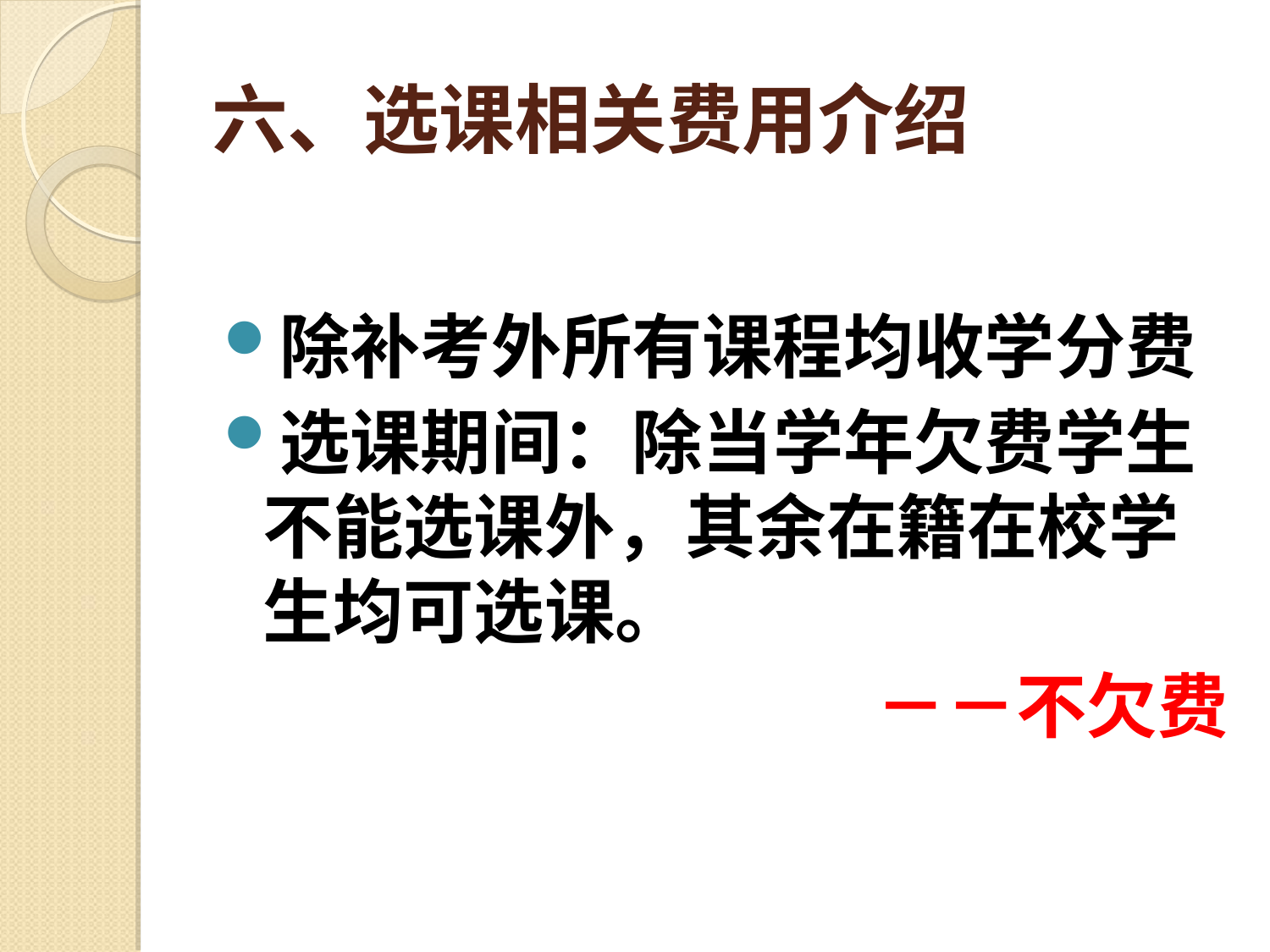

六、选课相关费用介绍

除补考外所有课程均收学分费
选课期间：除当学年欠费学生不能选课外，其余在籍在校学生均可选课。
－－不欠费